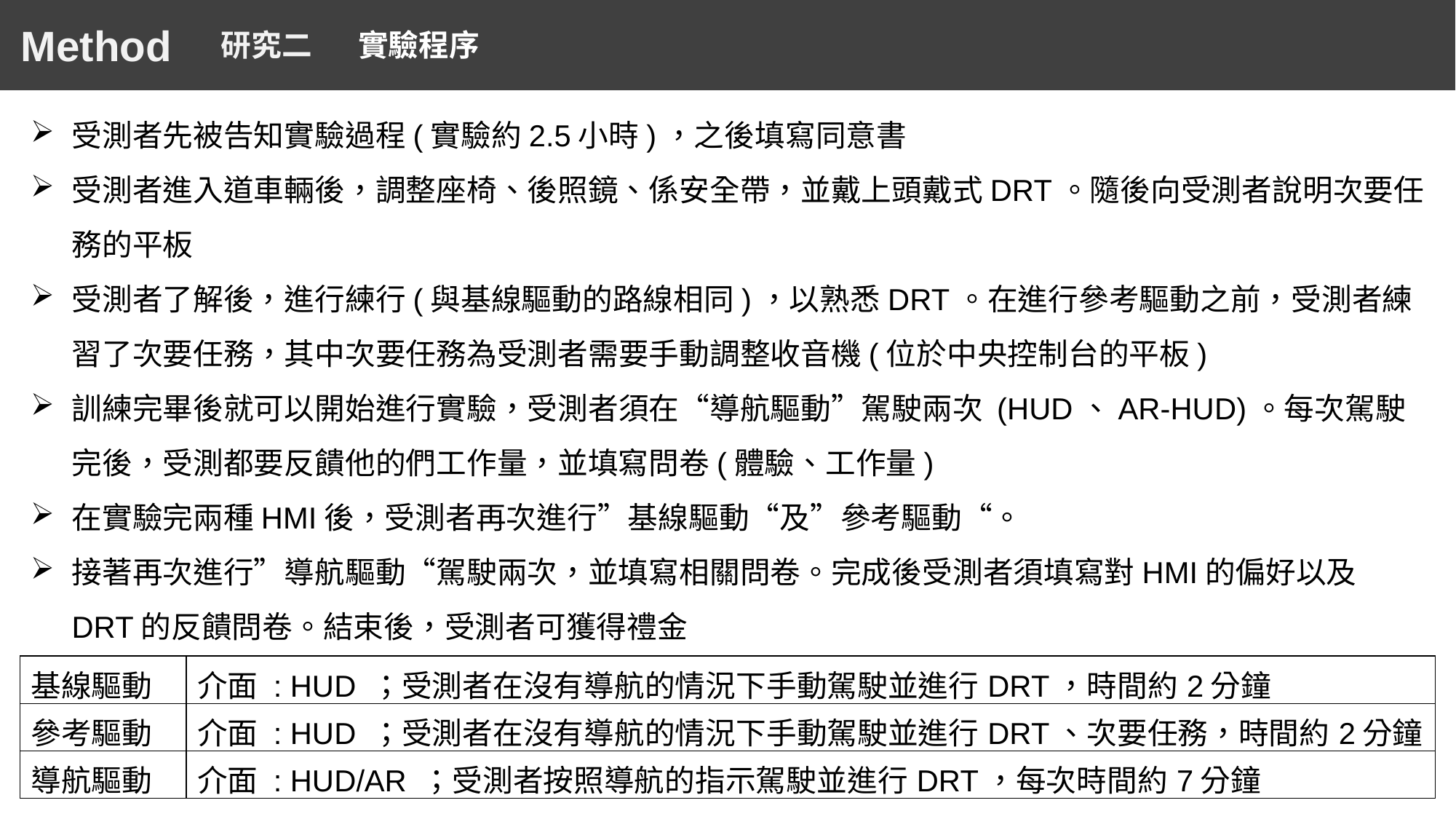

Method
研究二
實驗程序
受測者先被告知實驗過程(實驗約2.5小時)，之後填寫同意書
受測者進入道車輛後，調整座椅、後照鏡、係安全帶，並戴上頭戴式DRT。隨後向受測者說明次要任務的平板
受測者了解後，進行練行(與基線驅動的路線相同)，以熟悉DRT。在進行參考驅動之前，受測者練習了次要任務，其中次要任務為受測者需要手動調整收音機(位於中央控制台的平板)
訓練完畢後就可以開始進行實驗，受測者須在“導航驅動”駕駛兩次 (HUD、AR-HUD)。每次駕駛完後，受測都要反饋他的們工作量，並填寫問卷(體驗、工作量)
在實驗完兩種HMI後，受測者再次進行”基線驅動“及”參考驅動“。
接著再次進行”導航驅動“駕駛兩次，並填寫相關問卷。完成後受測者須填寫對HMI的偏好以及DRT的反饋問卷。結束後，受測者可獲得禮金
| 基線驅動 | 介面 : HUD ；受測者在沒有導航的情況下手動駕駛並進行DRT，時間約2分鐘 |
| --- | --- |
| 參考驅動 | 介面 : HUD ；受測者在沒有導航的情況下手動駕駛並進行DRT、次要任務，時間約2分鐘 |
| 導航驅動 | 介面 : HUD/AR ；受測者按照導航的指示駕駛並進行DRT，每次時間約7分鐘 |